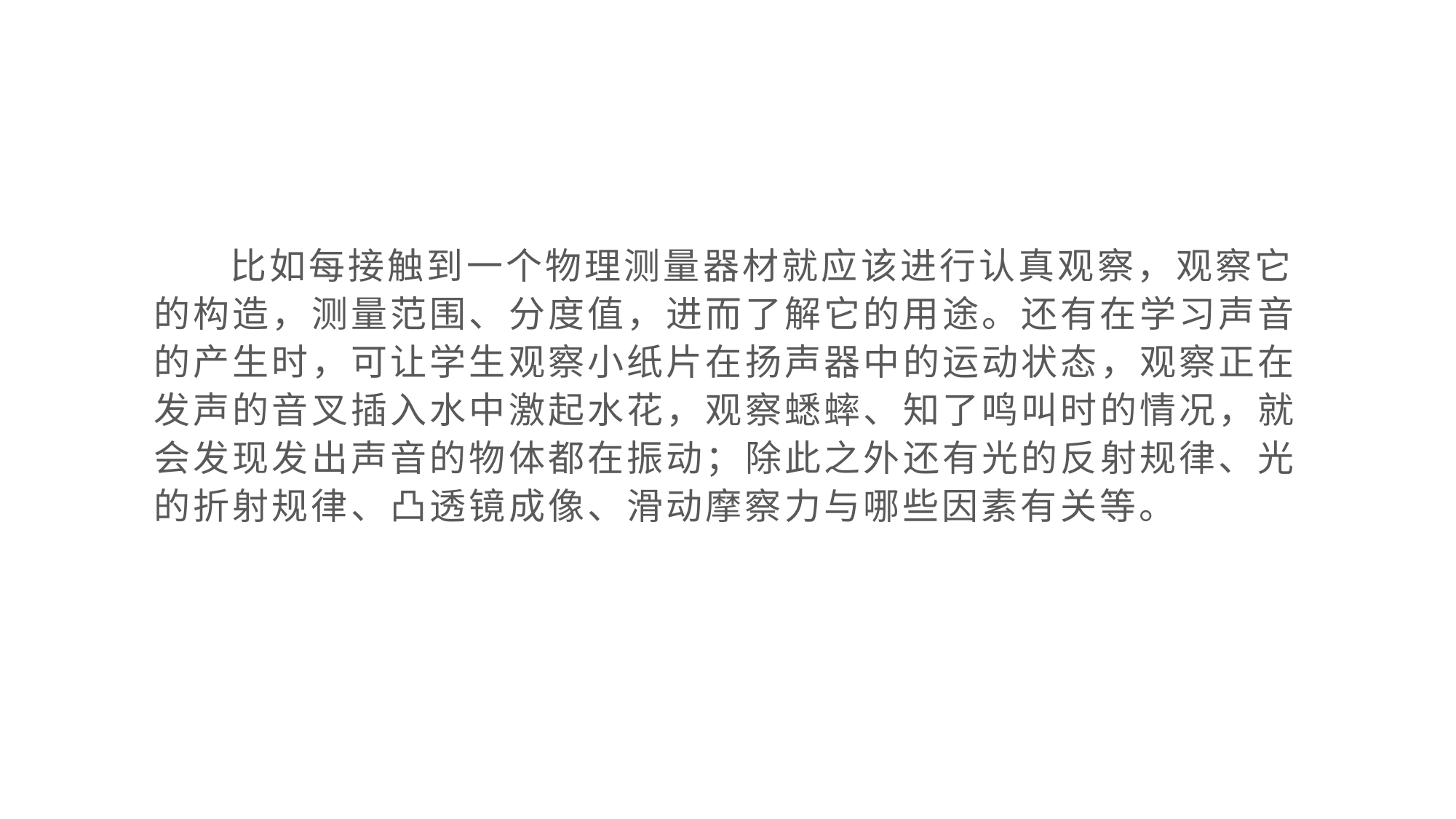

比如每接触到一个物理测量器材就应该进行认真观察，观察它的构造，测量范围、分度值，进而了解它的用途。还有在学习声音的产生时，可让学生观察小纸片在扬声器中的运动状态，观察正在发声的音叉插入水中激起水花，观察蟋蟀、知了鸣叫时的情况，就会发现发出声音的物体都在振动；除此之外还有光的反射规律、光的折射规律、凸透镜成像、滑动摩察力与哪些因素有关等。